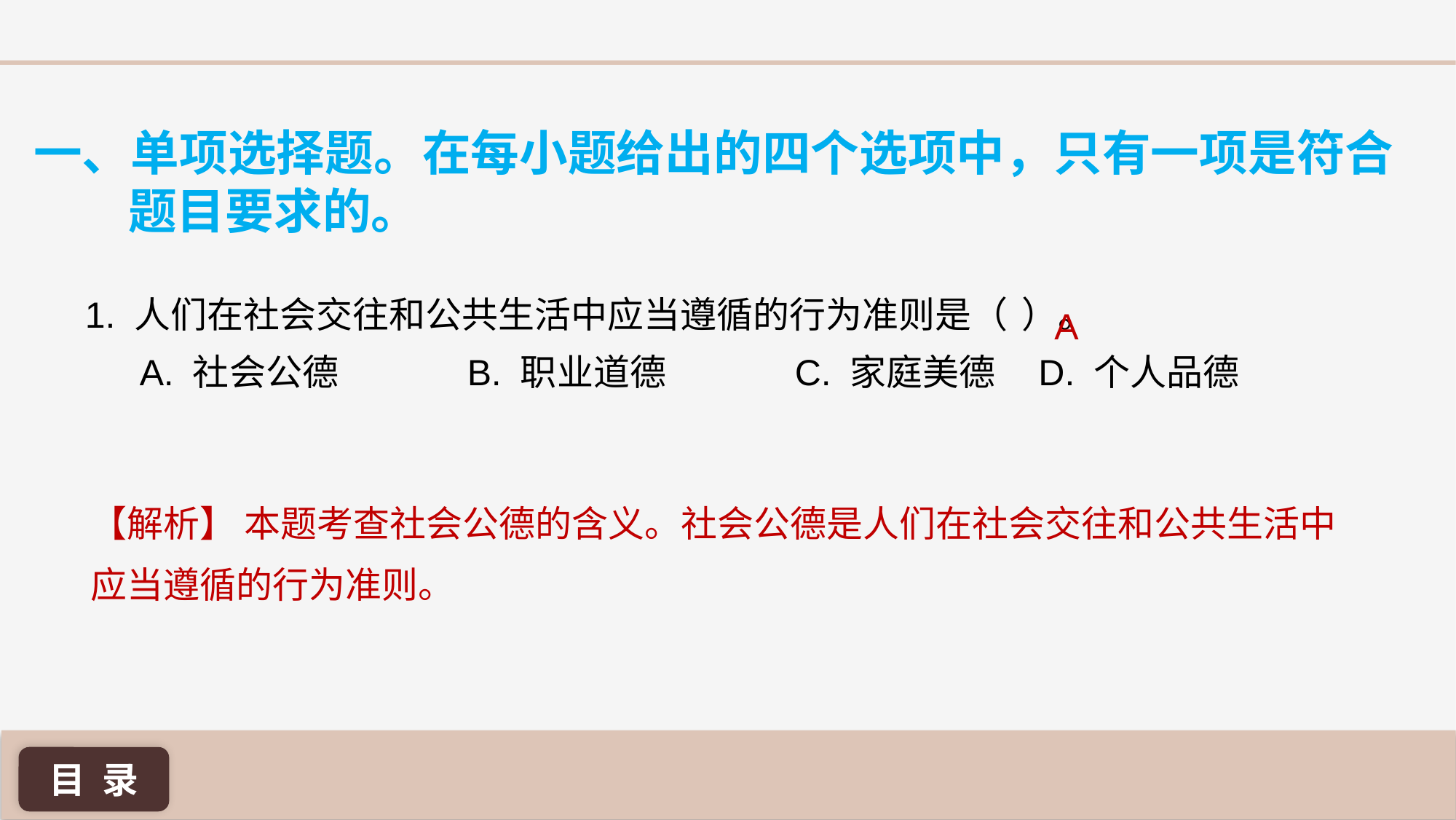

一、单项选择题。在每小题给出的四个选项中，只有一项是符合题目要求的。
1. 人们在社会交往和公共生活中应当遵循的行为准则是（	 ）。
A. 社会公德 		B. 职业道德 		C. 家庭美德 	  D. 个人品德
A
【解析】 本题考查社会公德的含义。社会公德是人们在社会交往和公共生活中应当遵循的行为准则。